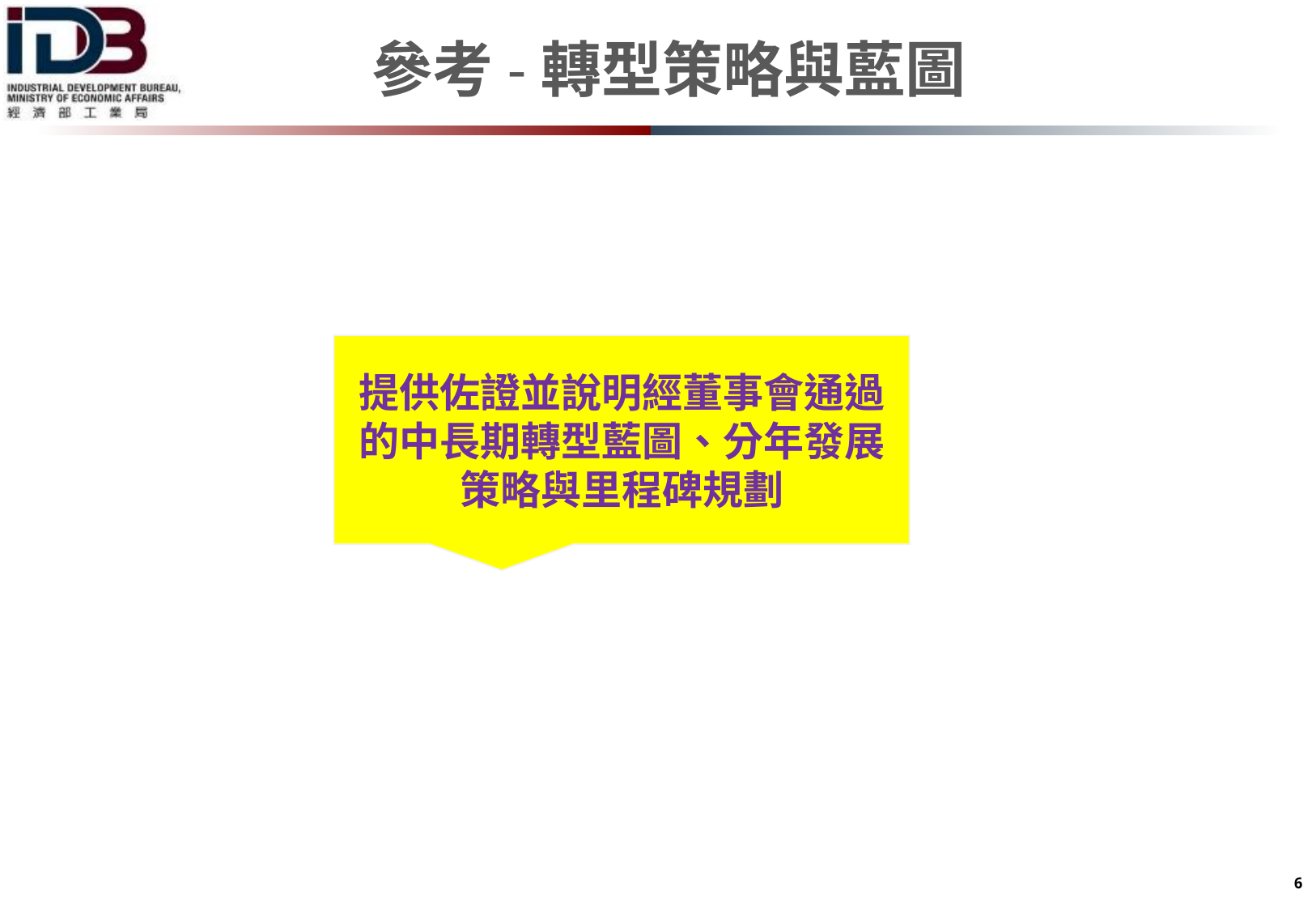

參考-轉型策略與藍圖
提供佐證並說明經董事會通過的中長期轉型藍圖、分年發展策略與里程碑規劃
6